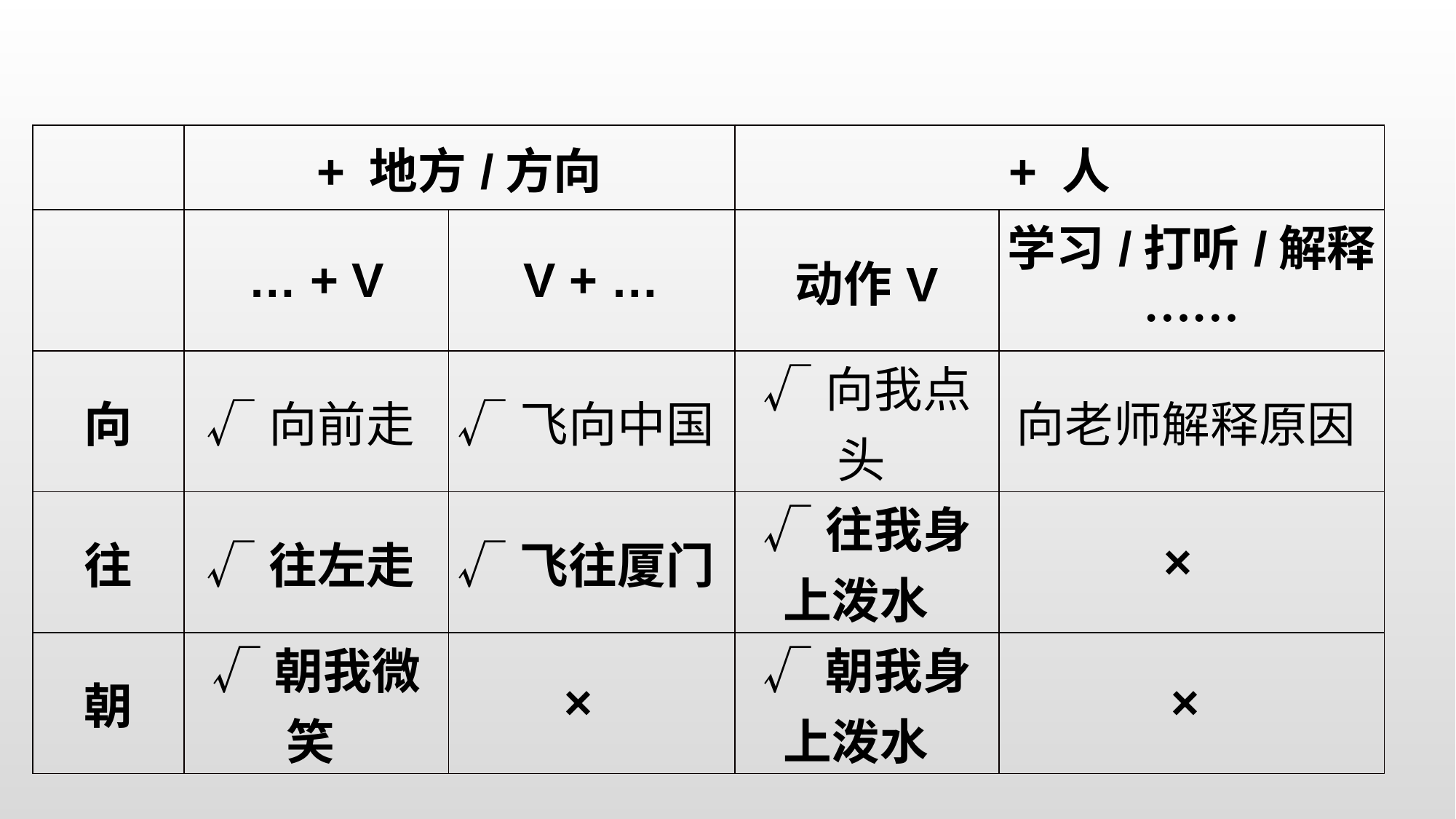

|  | + 地方/方向 |  | + 人 |  |
| --- | --- | --- | --- | --- |
|  | … + V | V + … | 动作V | 学习/打听/解释…… |
| 向 | √向前走 | √飞向中国 | √向我点头 | 向老师解释原因 |
| 往 | √往左走 | √飞往厦门 | √往我身上泼水 | × |
| 朝 | √朝我微笑 | × | √朝我身上泼水 | × |